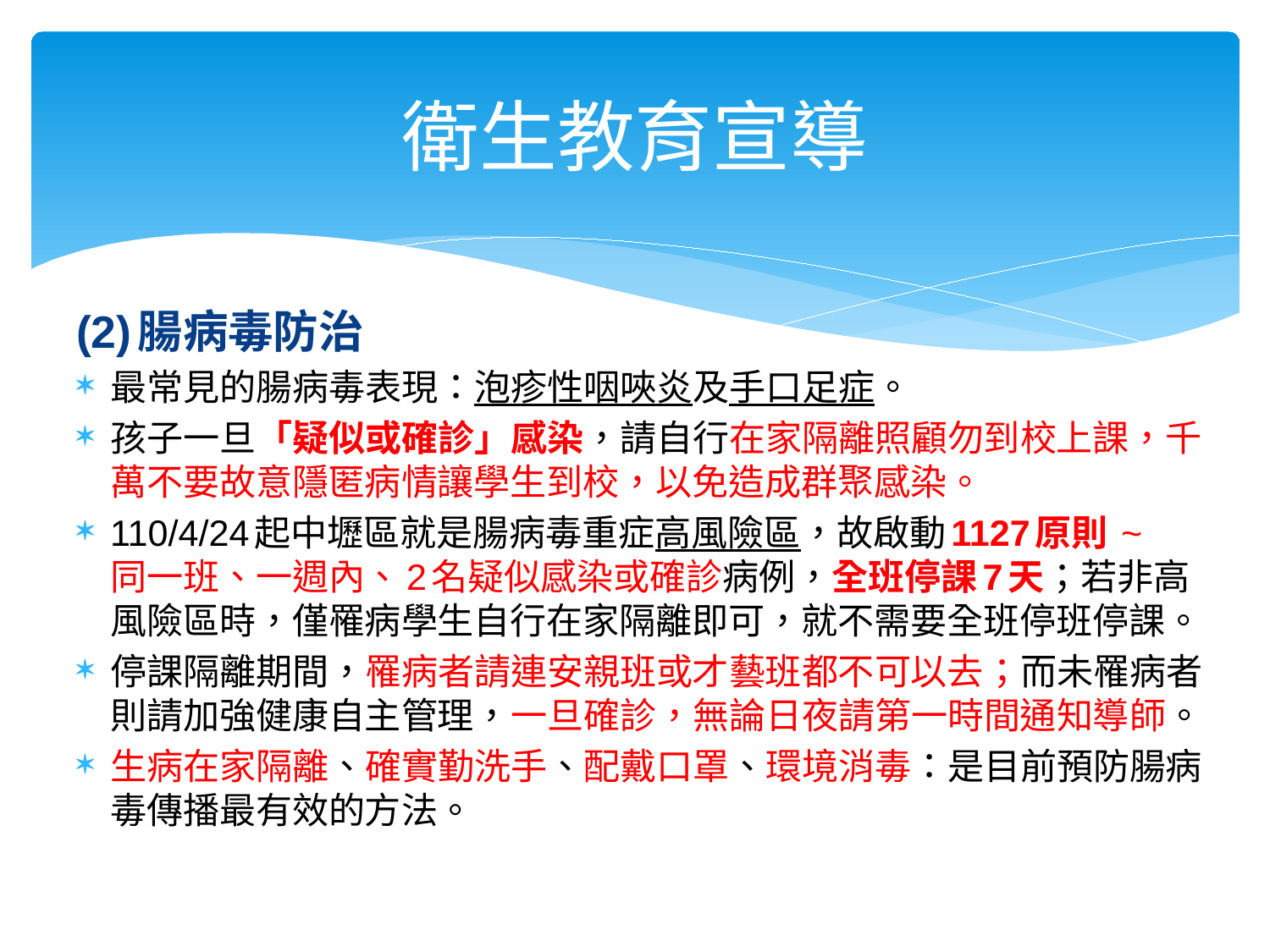

# 衛生教育宣導
(2)腸病毒防治
最常見的腸病毒表現：泡疹性咽唊炎及手口足症。
孩子一旦「疑似或確診」感染，請自行在家隔離照顧勿到校上課，千萬不要故意隱匿病情讓學生到校，以免造成群聚感染。
110/4/24起中壢區就是腸病毒重症高風險區，故啟動1127原則 ~
同一班、一週內、2名疑似感染或確診病例，全班停課7天；若非高風險區時，僅罹病學生自行在家隔離即可，就不需要全班停班停課。
停課隔離期間，罹病者請連安親班或才藝班都不可以去；而未罹病者則請加強健康自主管理，一旦確診，無論日夜請第一時間通知導師。
生病在家隔離、確實勤洗手、配戴口罩、環境消毒：是目前預防腸病毒傳播最有效的方法。